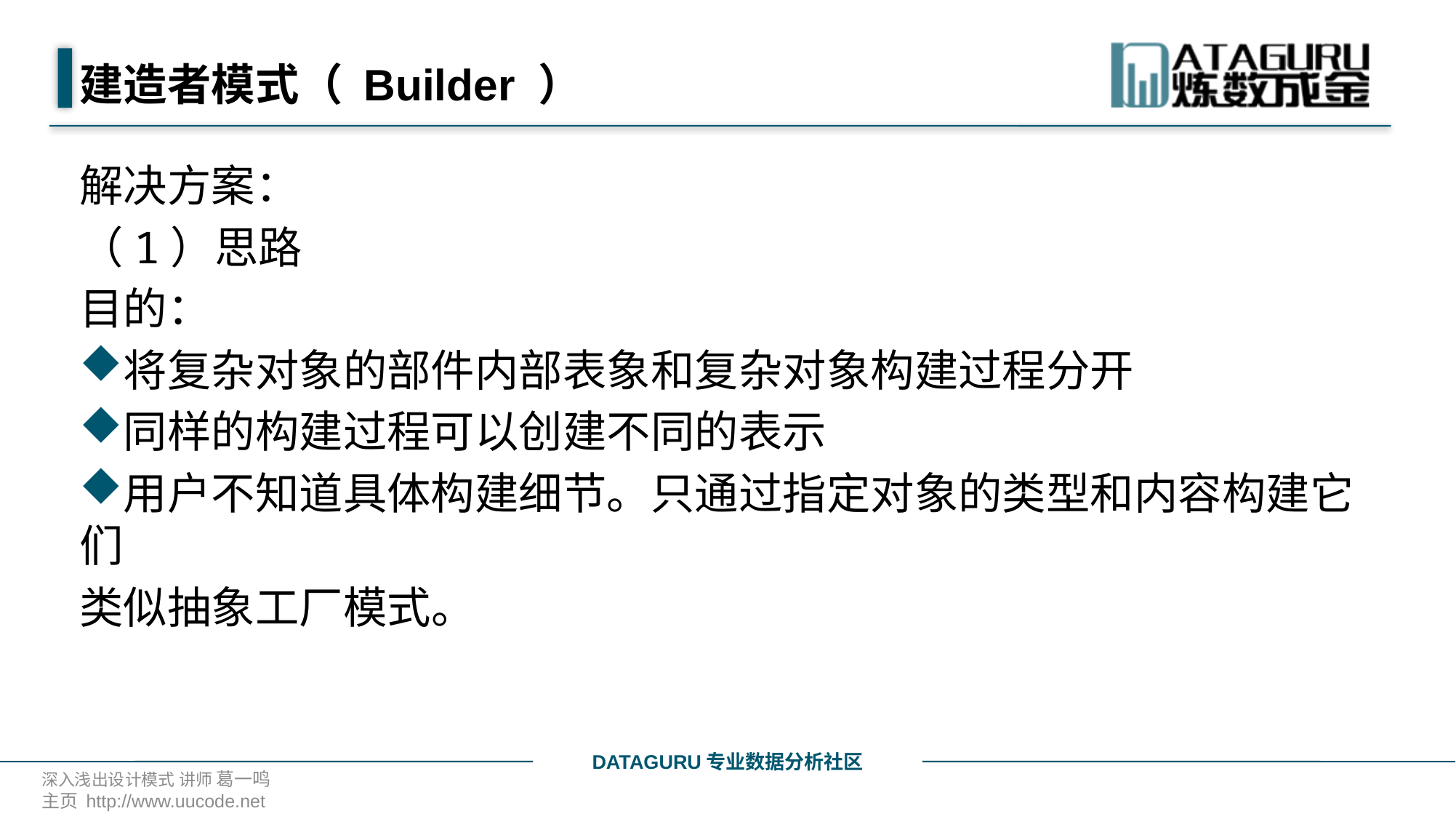

# 建造者模式（ Builder ）
解决方案：
（1）思路
目的：
将复杂对象的部件内部表象和复杂对象构建过程分开
同样的构建过程可以创建不同的表示
用户不知道具体构建细节。只通过指定对象的类型和内容构建它们
类似抽象工厂模式。